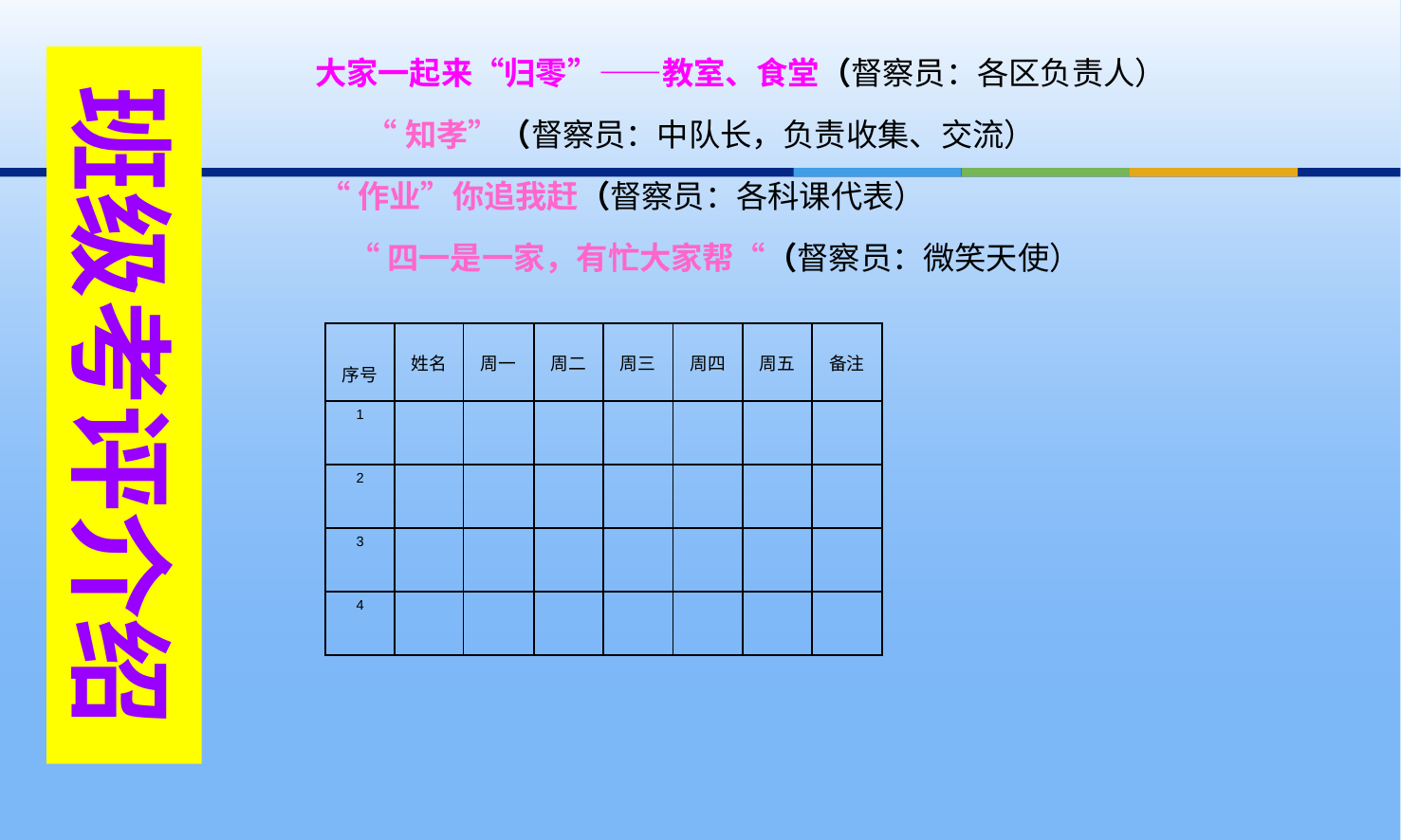

大家一起来“归零”——教室、食堂（督察员：各区负责人）
班级考评介绍
“知孝”（督察员：中队长，负责收集、交流）
“作业”你追我赶（督察员：各科课代表）
“四一是一家，有忙大家帮“（督察员：微笑天使）
| 序号 | 姓名 | 周一 | 周二 | 周三 | 周四 | 周五 | 备注 |
| --- | --- | --- | --- | --- | --- | --- | --- |
| 1 |  |  |  |  |  |  |  |
| 2 |  |  |  |  |  |  |  |
| 3 |  |  |  |  |  |  |  |
| 4 |  |  |  |  |  |  |  |